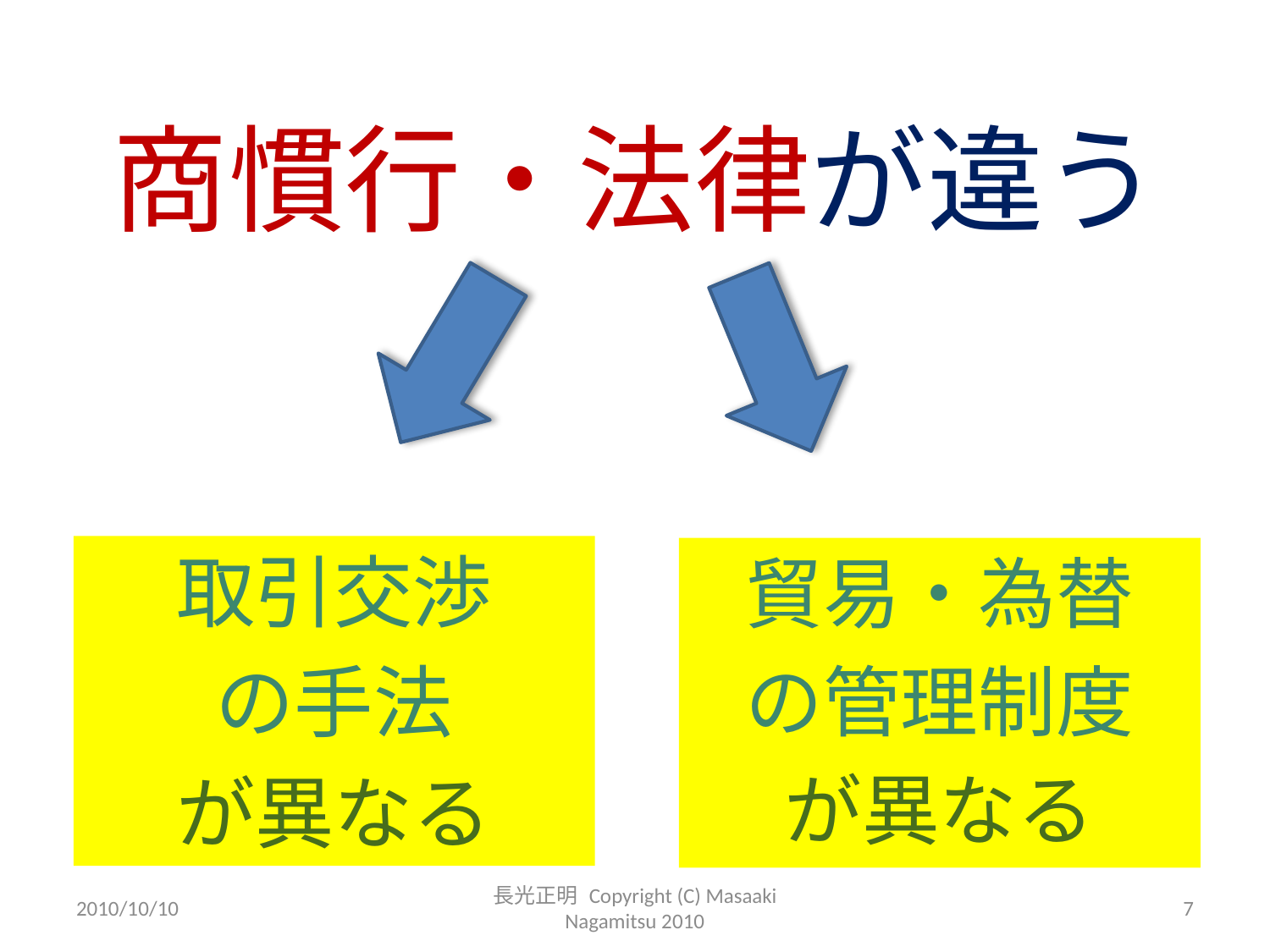

# 商慣行・法律が違う

取引交渉
の手法
が異なる
貿易・為替
の管理制度
が異なる
2010/10/10
長光正明 Copyright (C) Masaaki Nagamitsu 2010
7